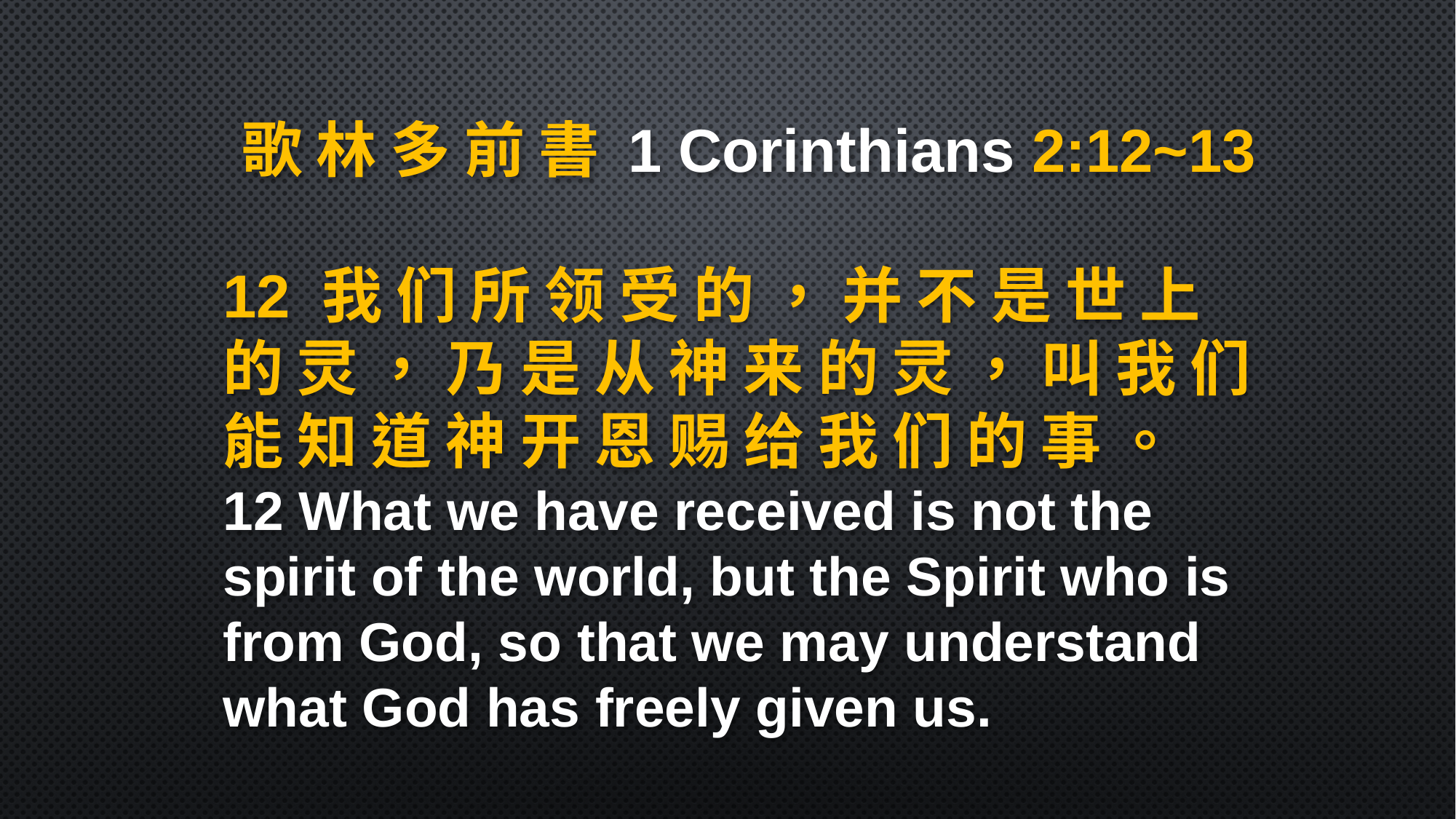

歌 林 多 前 書 1 Corinthians 2:12~13

12 我 们 所 领 受 的 ， 并 不 是 世 上 的 灵 ， 乃 是 从 神 来 的 灵 ， 叫 我 们 能 知 道 神 开 恩 赐 给 我 们 的 事 。
12 What we have received is not the spirit of the world, but the Spirit who is from God, so that we may understand what God has freely given us.